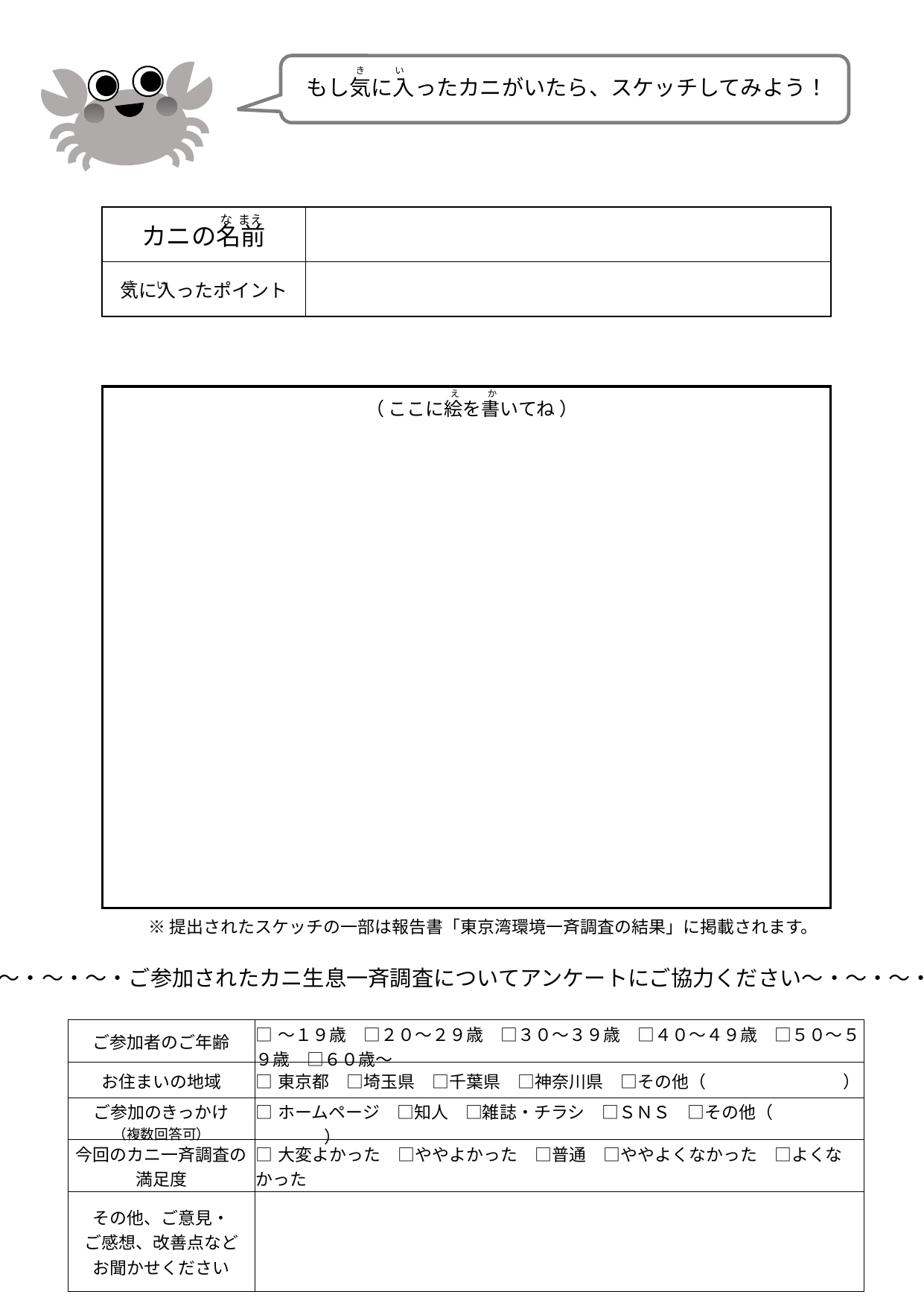

き　　　 い

もし気に入ったカニがいたら、スケッチしてみよう！

| カニの名前 |  |
| --- | --- |
| 気に入ったポイント |  |
な  まえ
き  　  い
え　　　か

（ ここに絵を書いてね ）
※提出されたスケッチの一部は報告書「東京湾環境一斉調査の結果」に掲載されます。
～・～・～・ご参加されたカニ生息一斉調査についてアンケートにご協力ください～・～・～・

| ご参加者のご年齢 | □～１９歳　□２０～２９歳　□３０～３９歳　□４０～４９歳　□５０～５９歳　□６０歳～ |
| --- | --- |
| お住まいの地域 | □東京都　□埼玉県　□千葉県　□神奈川県　□その他（　　　　　　　　） |
| ご参加のきっかけ （複数回答可） | □ホームページ　□知人　□雑誌・チラシ　□ＳＮＳ　□その他（　　　　　　　　　） |
| 今回のカニ一斉調査の 満足度 | □大変よかった　□ややよかった　□普通　□ややよくなかった　□よくなかった |
| その他、ご意見・ ご感想、改善点など お聞かせください |  |